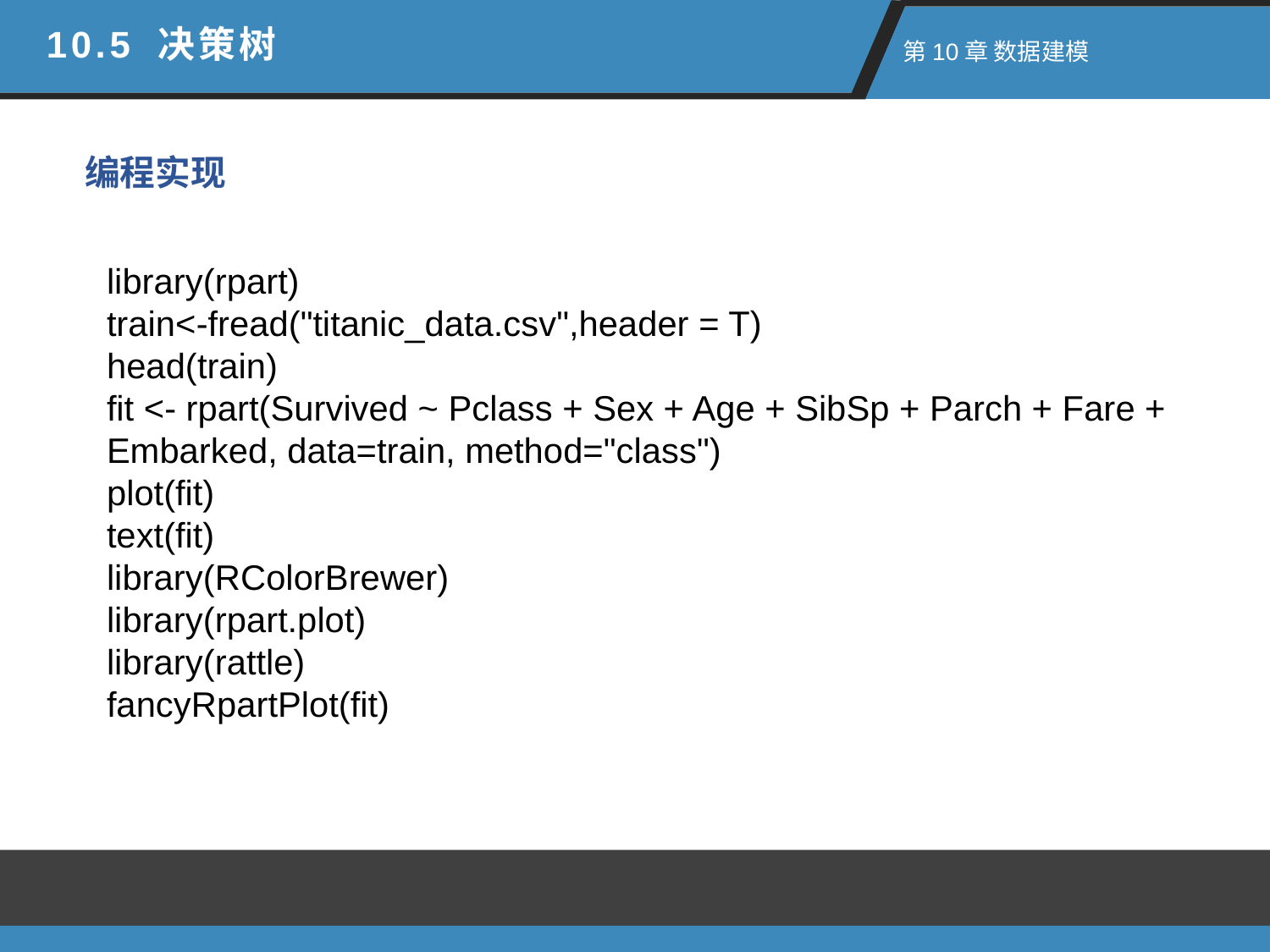

10.5 决策树
  第10章 数据建模
编程实现
library(rpart)
train<-fread("titanic_data.csv",header = T)
head(train)
fit <- rpart(Survived ~ Pclass + Sex + Age + SibSp + Parch + Fare + Embarked, data=train, method="class")
plot(fit)
text(fit)
library(RColorBrewer)
library(rpart.plot)
library(rattle)
fancyRpartPlot(fit)